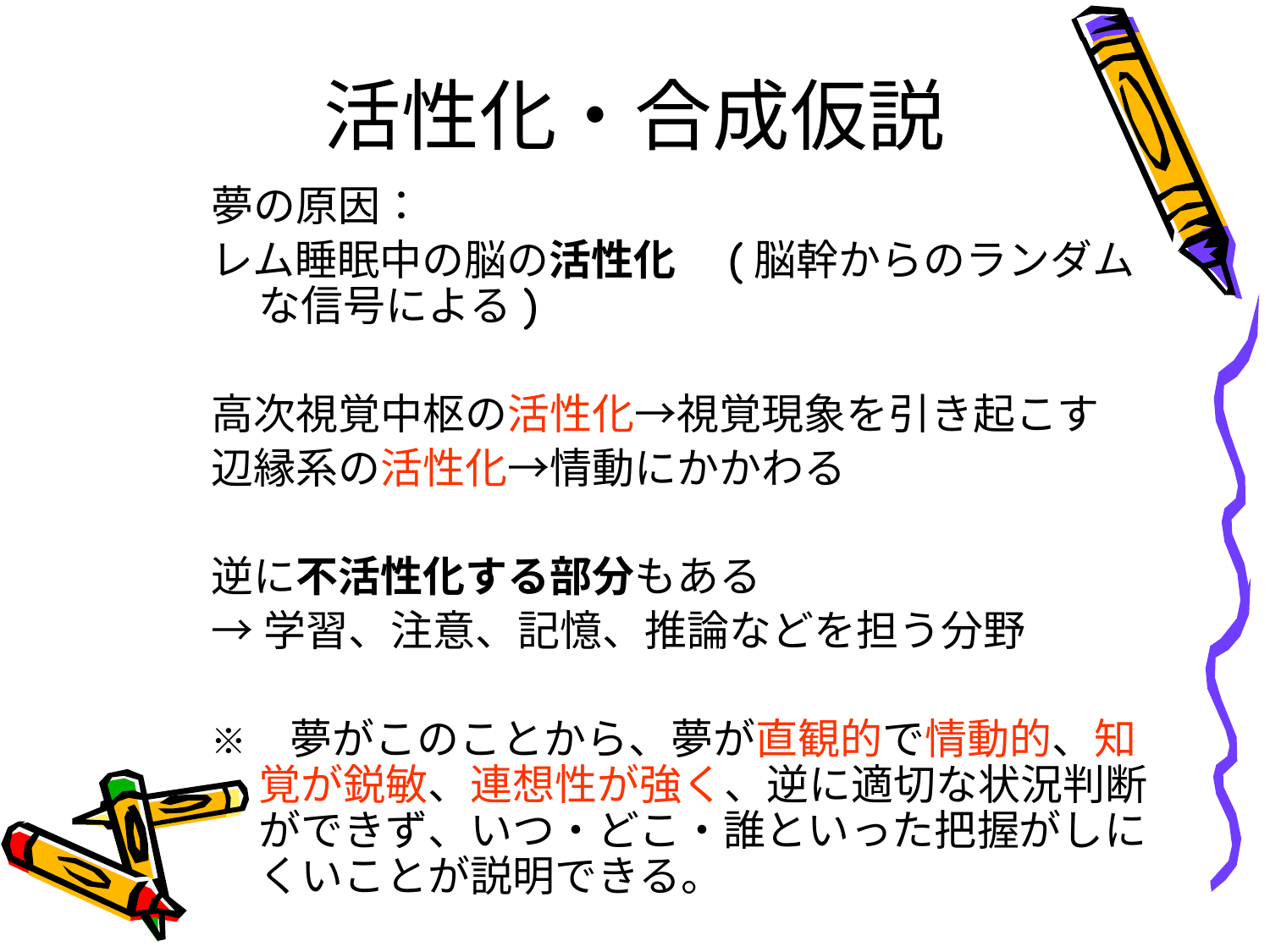

# 活性化・合成仮説
夢の原因：
レム睡眠中の脳の活性化　(脳幹からのランダムな信号による)

高次視覚中枢の活性化→視覚現象を引き起こす
辺縁系の活性化→情動にかかわる

逆に不活性化する部分もある
→学習、注意、記憶、推論などを担う分野

※　夢がこのことから、夢が直観的で情動的、知覚が鋭敏、連想性が強く、逆に適切な状況判断ができず、いつ・どこ・誰といった把握がしにくいことが説明できる。